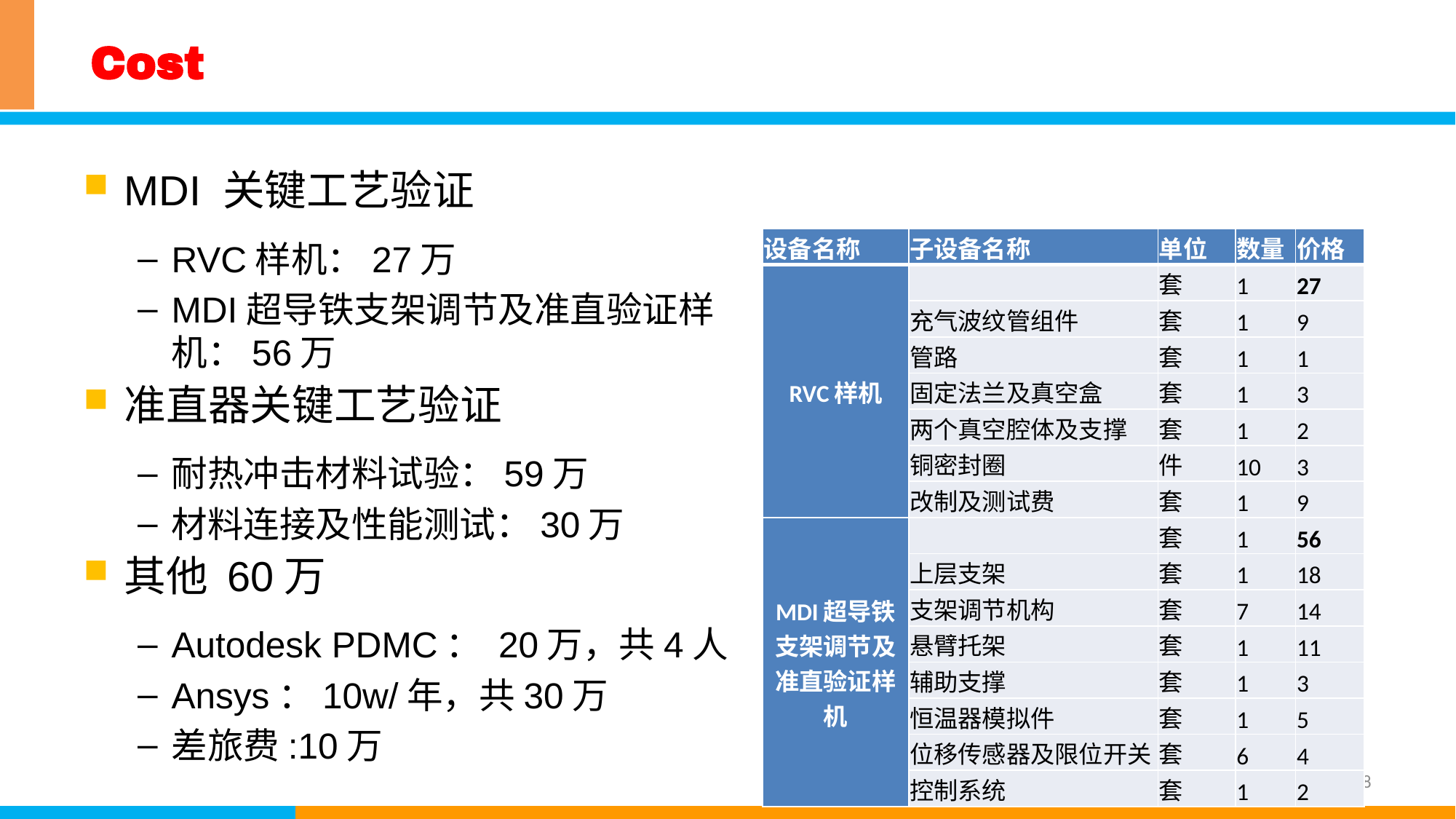

# Cost
MDI 关键工艺验证
RVC样机：27万
MDI超导铁支架调节及准直验证样机：56万
准直器关键工艺验证
耐热冲击材料试验：59万
材料连接及性能测试：30万
其他 60万
Autodesk PDMC： 20万，共4人
Ansys：10w/年，共30万
差旅费:10万
| 设备名称 | 子设备名称 | 单位 | 数量 | 价格 |
| --- | --- | --- | --- | --- |
| RVC样机 |  | 套 | 1 | 27 |
|  | 充气波纹管组件 | 套 | 1 | 9 |
|  | 管路 | 套 | 1 | 1 |
|  | 固定法兰及真空盒 | 套 | 1 | 3 |
|  | 两个真空腔体及支撑 | 套 | 1 | 2 |
|  | 铜密封圈 | 件 | 10 | 3 |
|  | 改制及测试费 | 套 | 1 | 9 |
| MDI超导铁支架调节及准直验证样机 |  | 套 | 1 | 56 |
|  | 上层支架 | 套 | 1 | 18 |
|  | 支架调节机构 | 套 | 7 | 14 |
|  | 悬臂托架 | 套 | 1 | 11 |
|  | 辅助支撑 | 套 | 1 | 3 |
|  | 恒温器模拟件 | 套 | 1 | 5 |
|  | 位移传感器及限位开关 | 套 | 6 | 4 |
|  | 控制系统 | 套 | 1 | 2 |
28